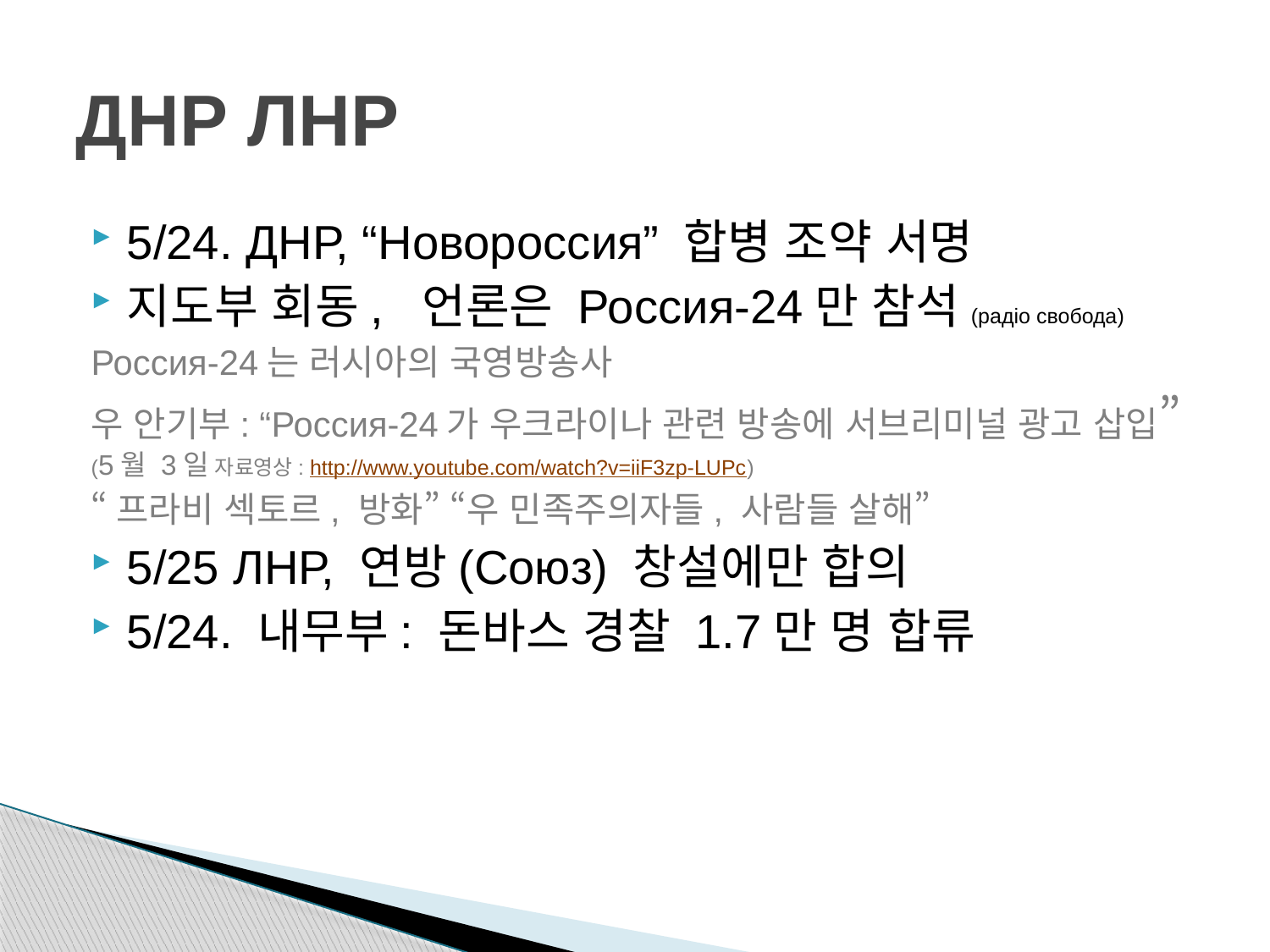

# ДНР ЛНР
5/24. ДНР, “Новороссия” 합병 조약 서명
지도부 회동,  언론은 Россия-24만 참석(радіо свобода)
Россия-24는 러시아의 국영방송사
우 안기부: “Россия-24가 우크라이나 관련 방송에 서브리미널 광고 삽입”(5월 3일 자료영상: http://www.youtube.com/watch?v=iiF3zp-LUPc)
“프라비 섹토르, 방화” “우 민족주의자들, 사람들 살해”
5/25 ЛНР, 연방(Союз) 창설에만 합의
5/24. 내무부: 돈바스 경찰 1.7만 명 합류